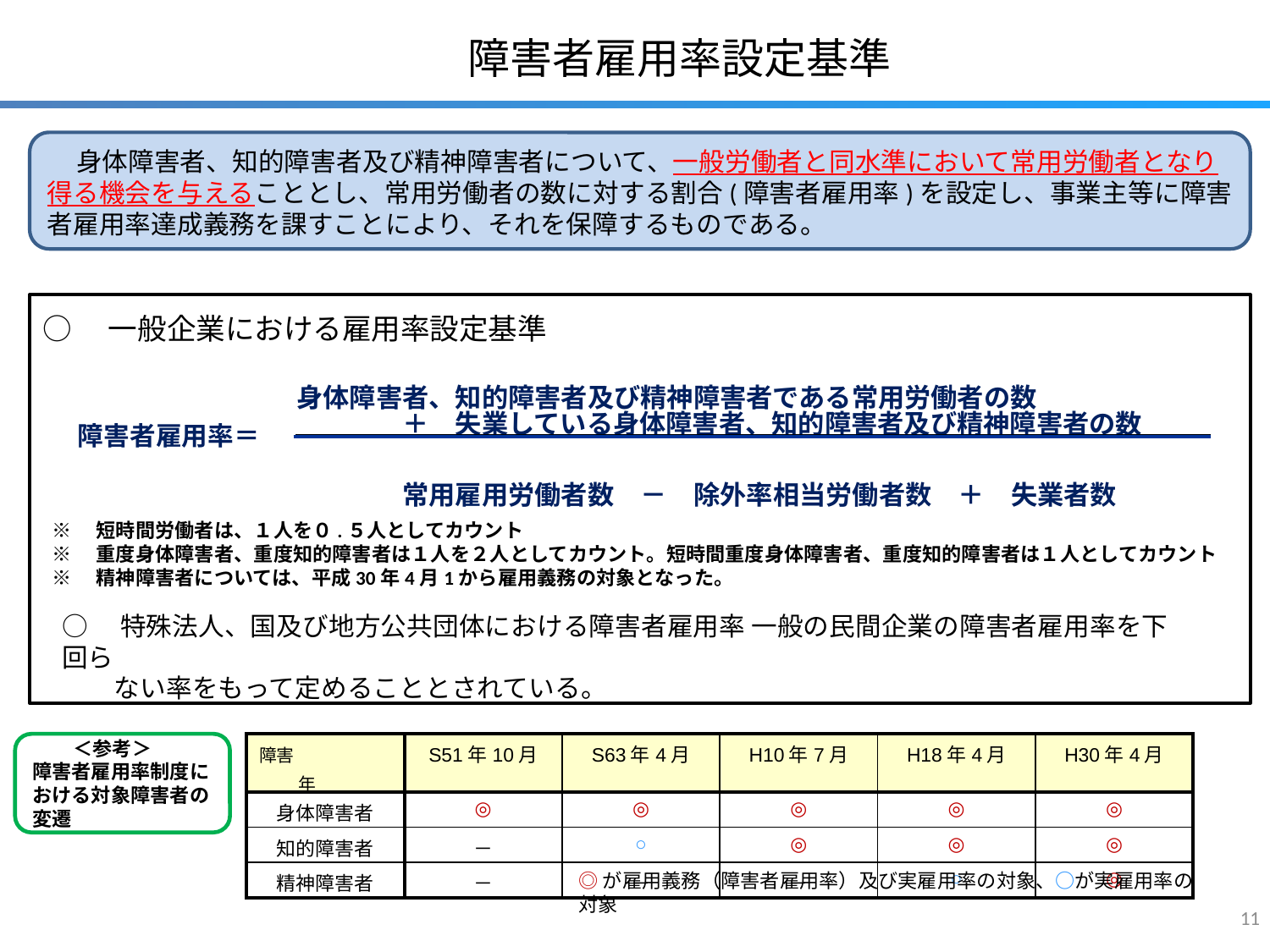

障害者雇用率設定基準

　身体障害者、知的障害者及び精神障害者について、一般労働者と同水準において常用労働者となり得る機会を与えることとし、常用労働者の数に対する割合(障害者雇用率)を設定し、事業主等に障害者雇用率達成義務を課すことにより、それを保障するものである。

○　一般企業における雇用率設定基準
|  | 身体障害者、知的障害者及び精神障害者である常用労働者の数 |
| --- | --- |
|  | ＋　失業している身体障害者、知的障害者及び精神障害者の数 |
|  | 常用雇用労働者数　－　除外率相当労働者数　＋　失業者数 |
|  |  |
障害者雇用率＝
※　短時間労働者は、１人を０.５人としてカウント
※　重度身体障害者、重度知的障害者は１人を２人としてカウント。短時間重度身体障害者、重度知的障害者は１人としてカウント
※　精神障害者については、平成30年4月1から雇用義務の対象となった。
○　特殊法人、国及び地方公共団体における障害者雇用率 一般の民間企業の障害者雇用率を下回ら
　　ない率をもって定めることとされている。
＜参考＞
障害者雇用率制度における対象障害者の変遷
| 障害　　　　　　年 | S51年10月 | S63年4月 | H10年7月 | H18年4月 | H30年4月 |
| --- | --- | --- | --- | --- | --- |
| 身体障害者 | ◎ | ◎ | ◎ | ◎ | ◎ |
| 知的障害者 | － | ○ | ◎ | ◎ | ◎ |
| 精神障害者 | － | － | － | ○ | ◎ |
◎が雇用義務（障害者雇用率）及び実雇用率の対象、○が実雇用率の対象
11